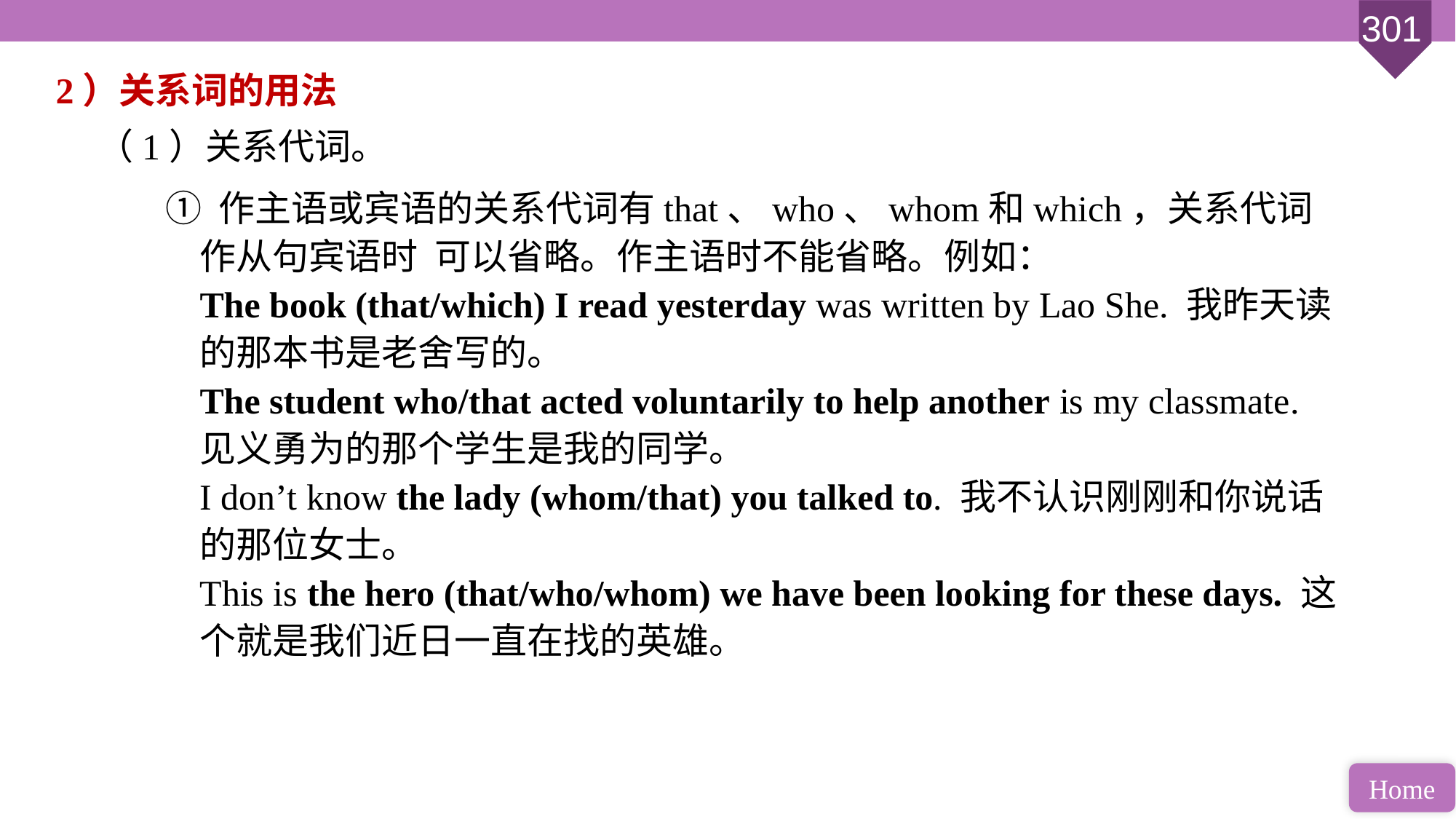

2）关系词的用法
    （1）关系代词。

① 作主语或宾语的关系代词有that、who、whom和which，关系代词作从句宾语时  可以省略。作主语时不能省略。例如：
The book (that/which) I read yesterday was written by Lao She. 我昨天读的那本书是老舍写的。
The student who/that acted voluntarily to help another is my classmate. 见义勇为的那个学生是我的同学。
I don’t know the lady (whom/that) you talked to. 我不认识刚刚和你说话的那位女士。
This is the hero (that/who/whom) we have been looking for these days. 这个就是我们近日一直在找的英雄。